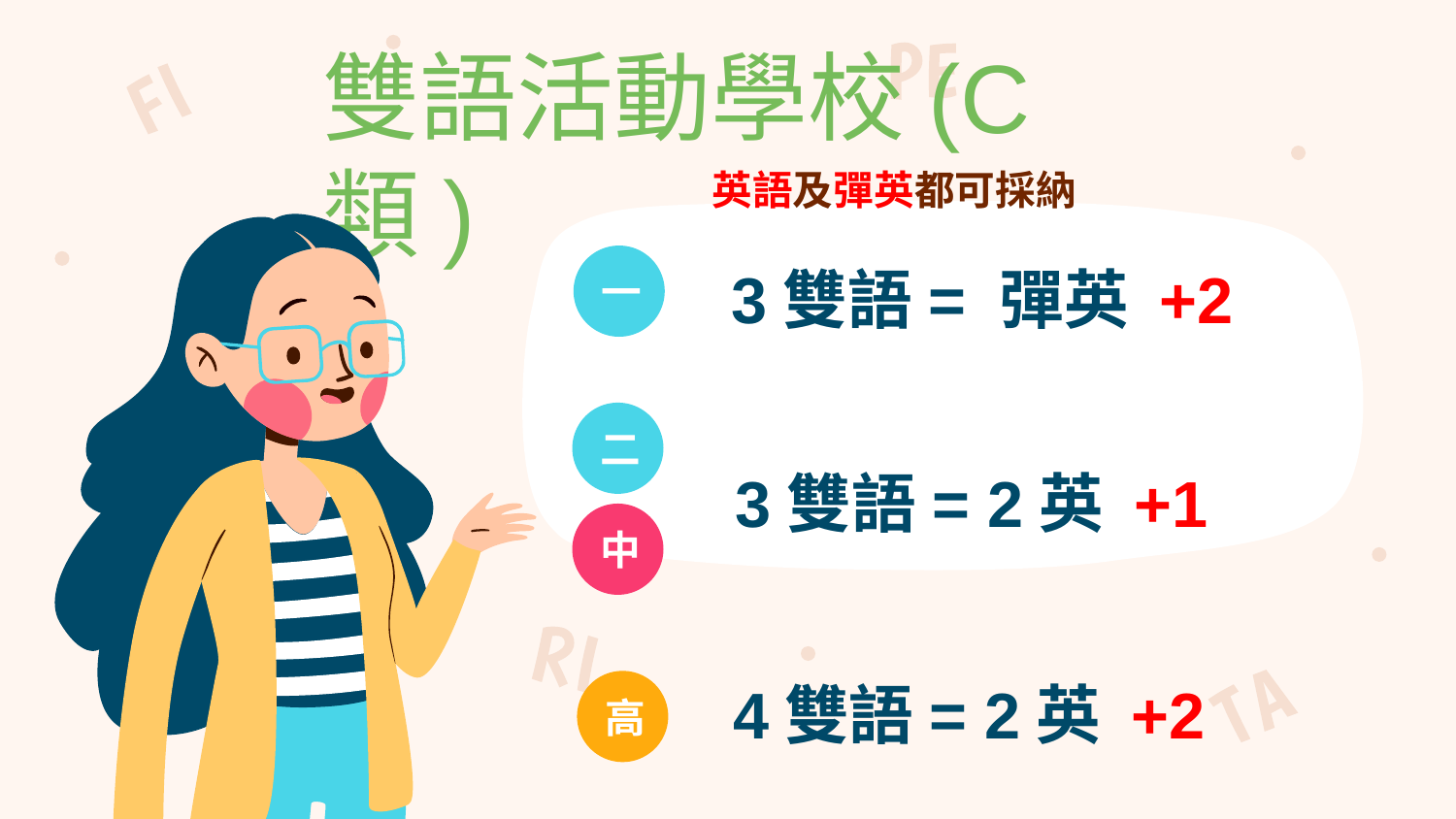

# 雙語活動學校(C類)
英語及彈英都可採納

     3雙語= 彈英 +2
一
二
     3雙語= 2英 +1
中
     4雙語= 2英 +2
高